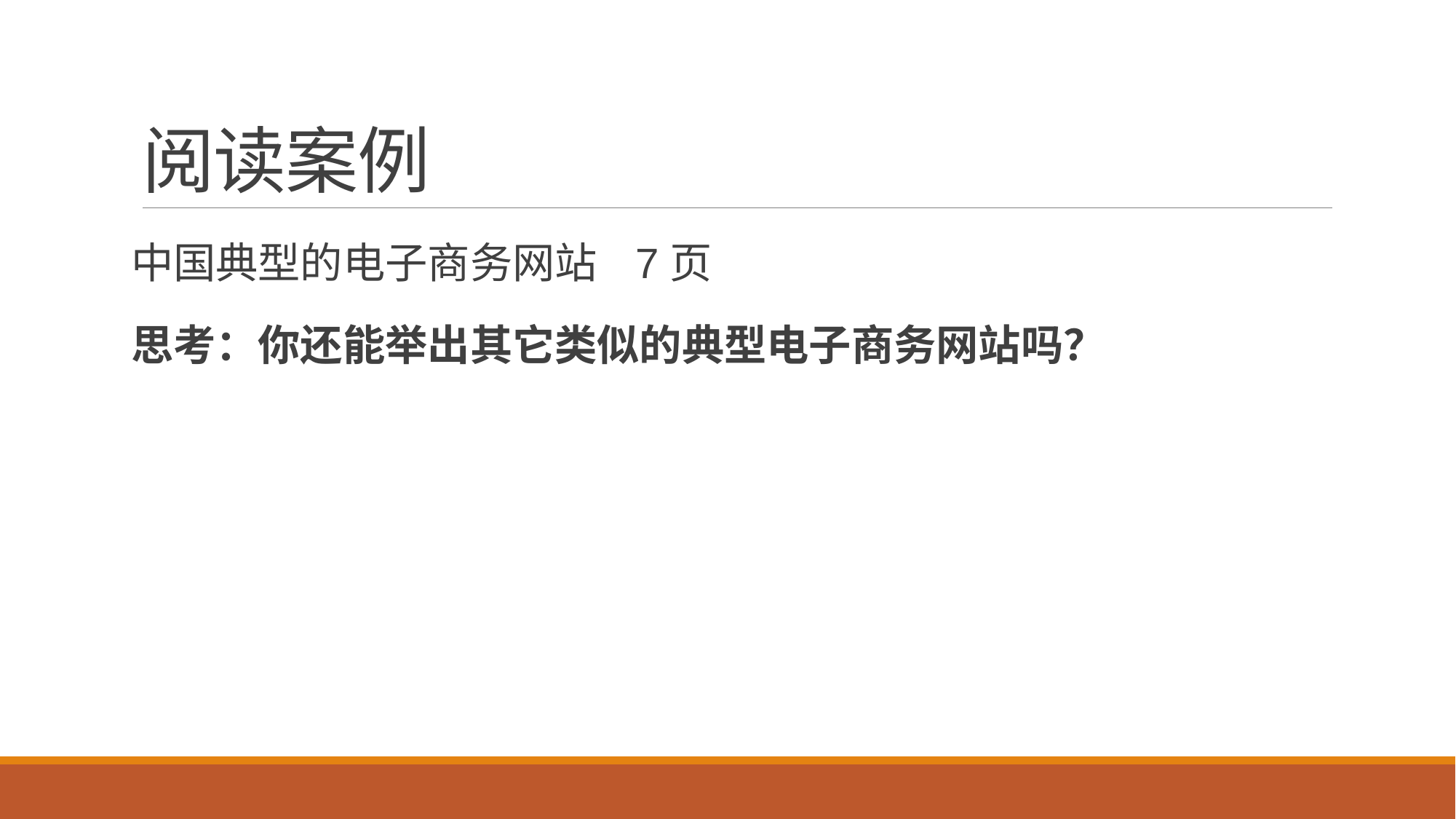

# 阅读案例
中国典型的电子商务网站   7页
思考：你还能举出其它类似的典型电子商务网站吗？